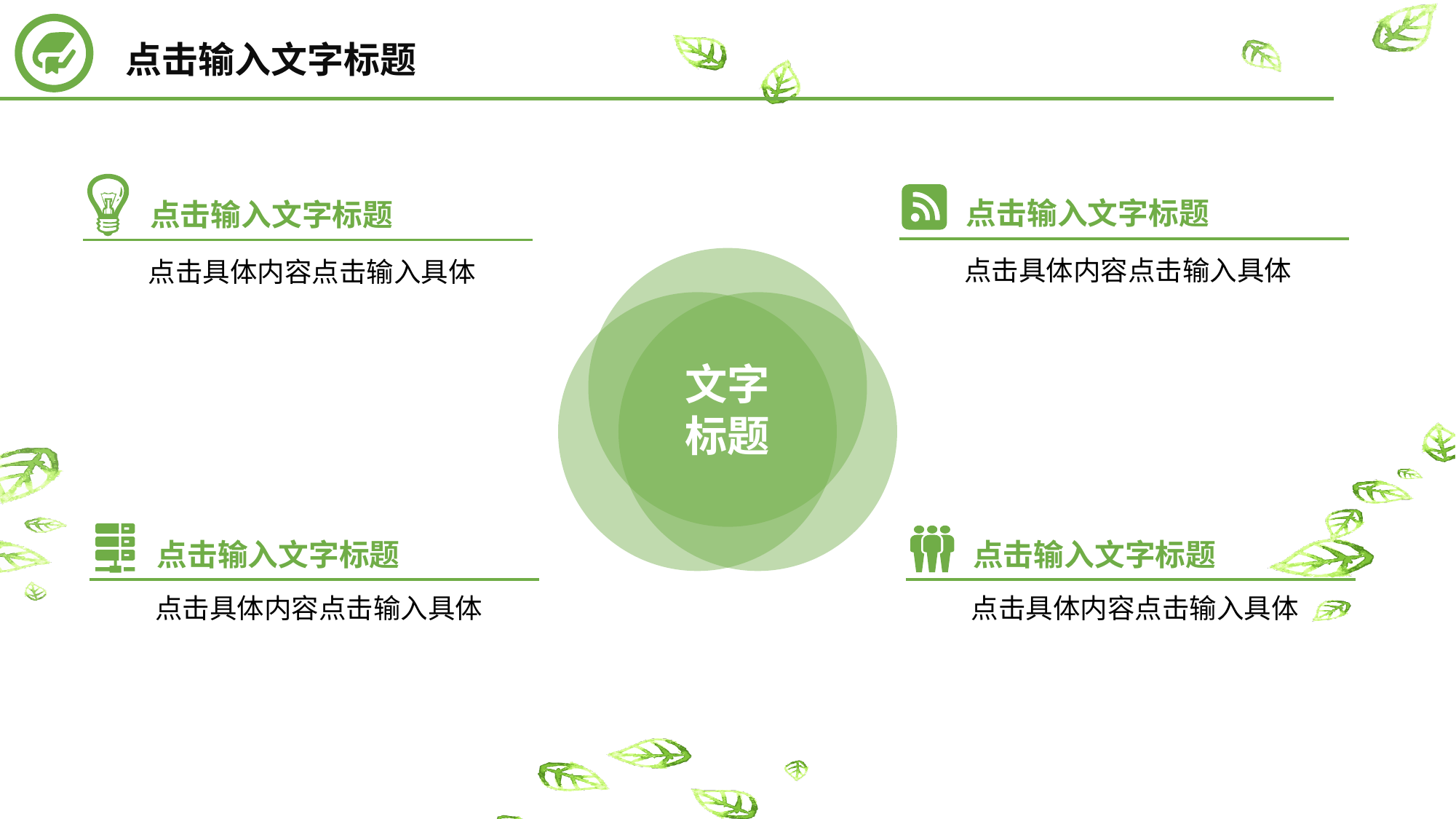

点击输入文字标题

点击输入文字标题
点击输入文字标题
点击具体内容点击输入具体
点击具体内容点击输入具体

文字标题

点击输入文字标题
点击输入文字标题
点击具体内容点击输入具体
点击具体内容点击输入具体
延时